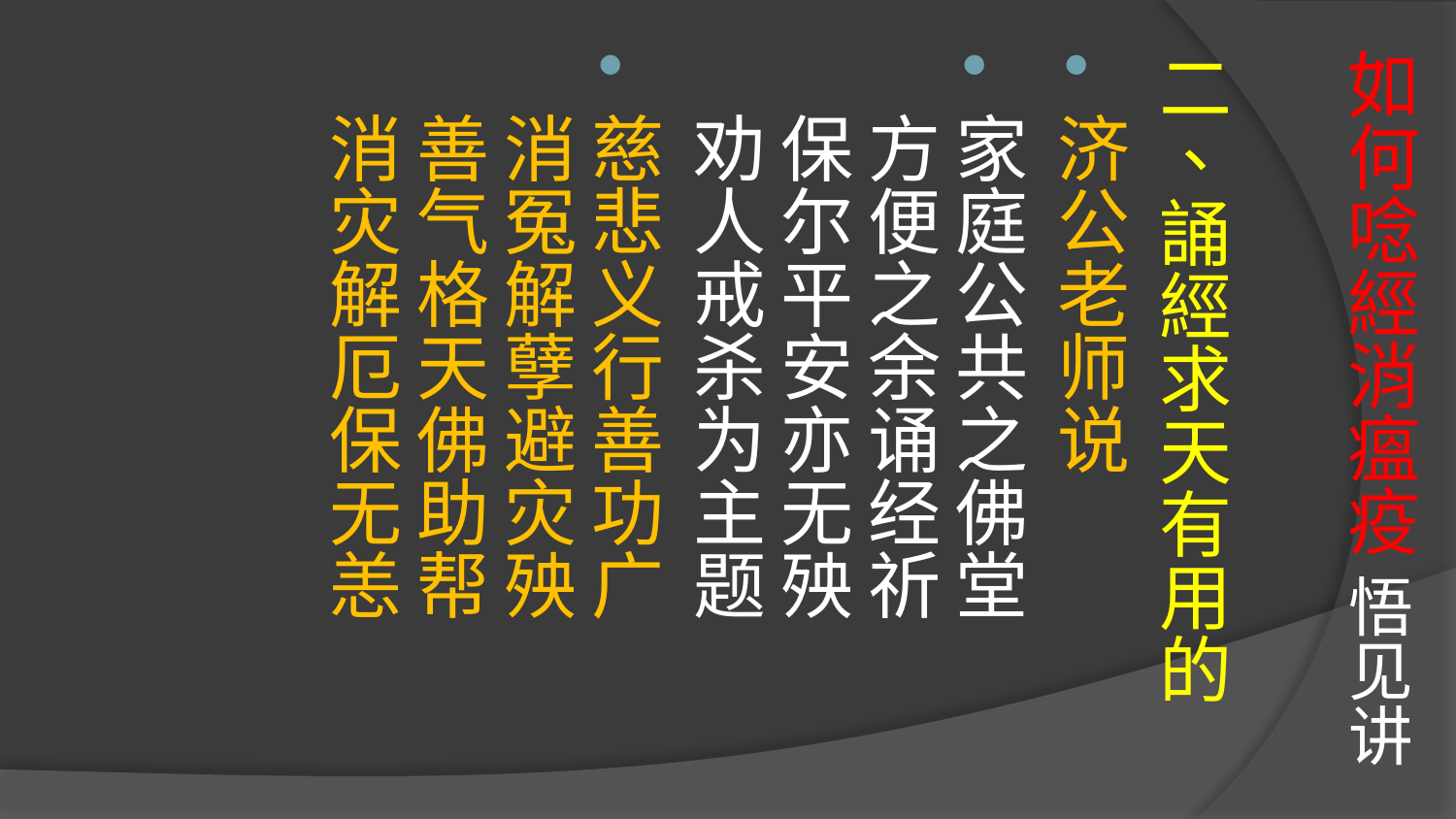

# 如何唸經消瘟疫 悟见讲
二、誦經求天有用的
济公老师说
家庭公共之佛堂
方便之余诵经祈
保尔平安亦无殃
劝人戒杀为主题
慈悲义行善功广
消冤解孽避灾殃
善气格天佛助帮
消灾解厄保无恙